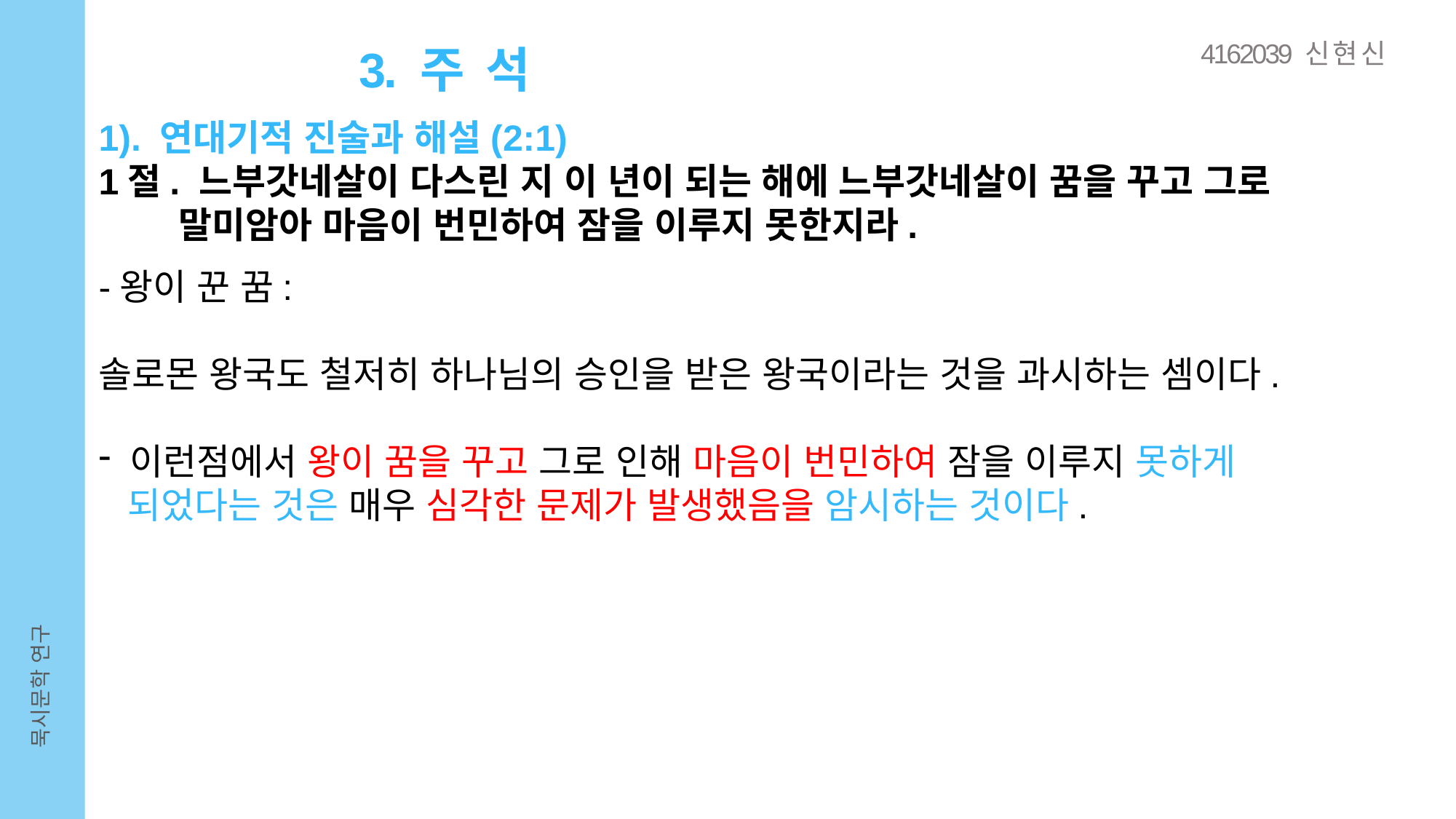

4162039 신 현 신
3. 주  석
1). 연대기적 진술과 해설(2:1)
1절. 느부갓네살이 다스린 지 이 년이 되는 해에 느부갓네살이 꿈을 꾸고 그로
       말미암아 마음이 번민하여 잠을 이루지 못한지라.

-왕이 꾼 꿈:

솔로몬 왕국도 철저히 하나님의 승인을 받은 왕국이라는 것을 과시하는 셈이다.

 이런점에서 왕이 꿈을 꾸고 그로 인해 마음이 번민하여 잠을 이루지 못하게
  되었다는 것은 매우 심각한 문제가 발생했음을 암시하는 것이다.
묵시문학 연구